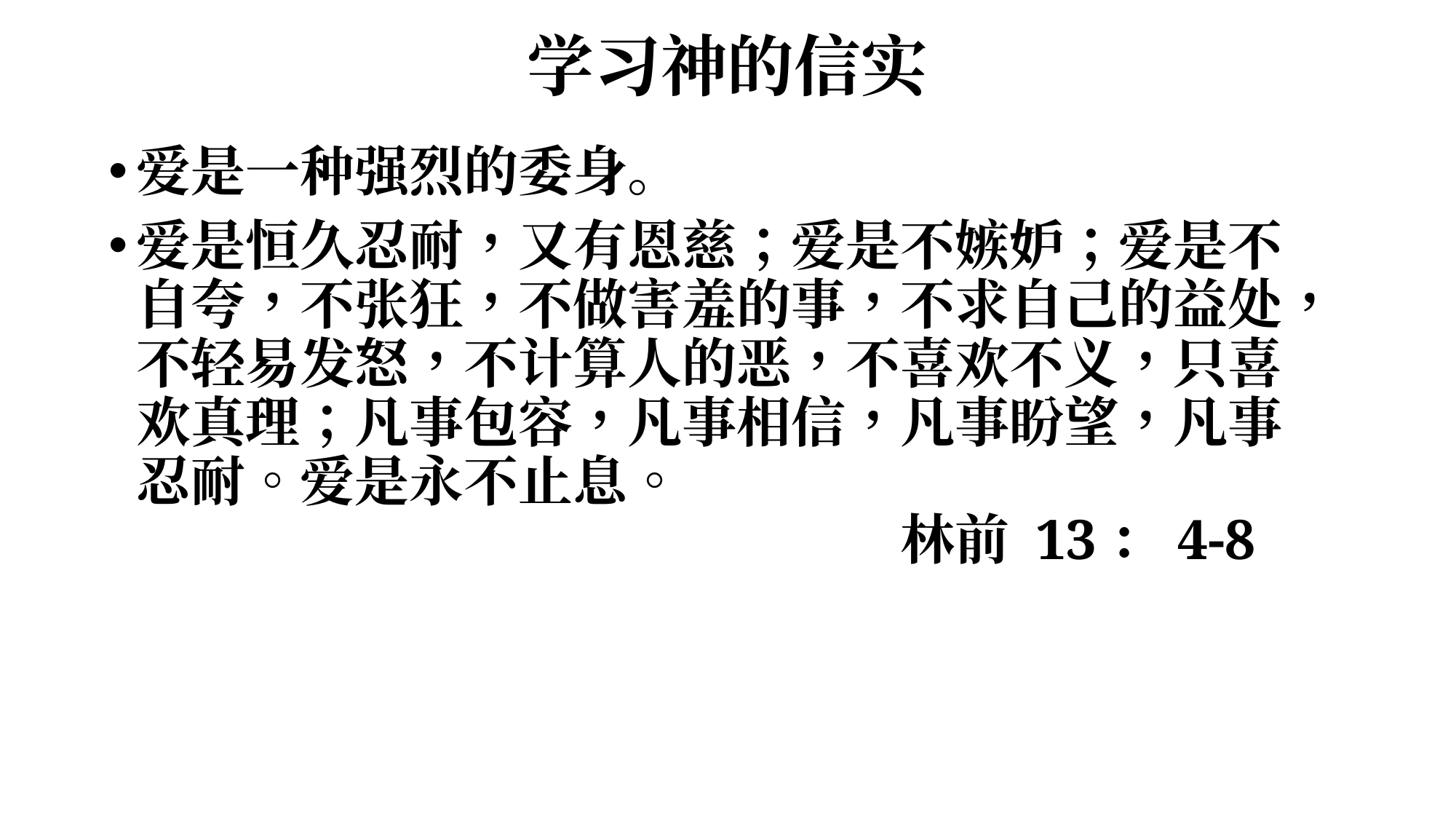

# 学习神的信实
爱是一种强烈的委身。
爱是恒久忍耐，又有恩慈；爱是不嫉妒；爱是不自夸，不张狂，不做害羞的事，不求自己的益处，不轻易发怒，不计算人的恶，不喜欢不义，只喜欢真理；凡事包容，凡事相信，凡事盼望，凡事忍耐。爱是永不止息。												林前 13：4-8